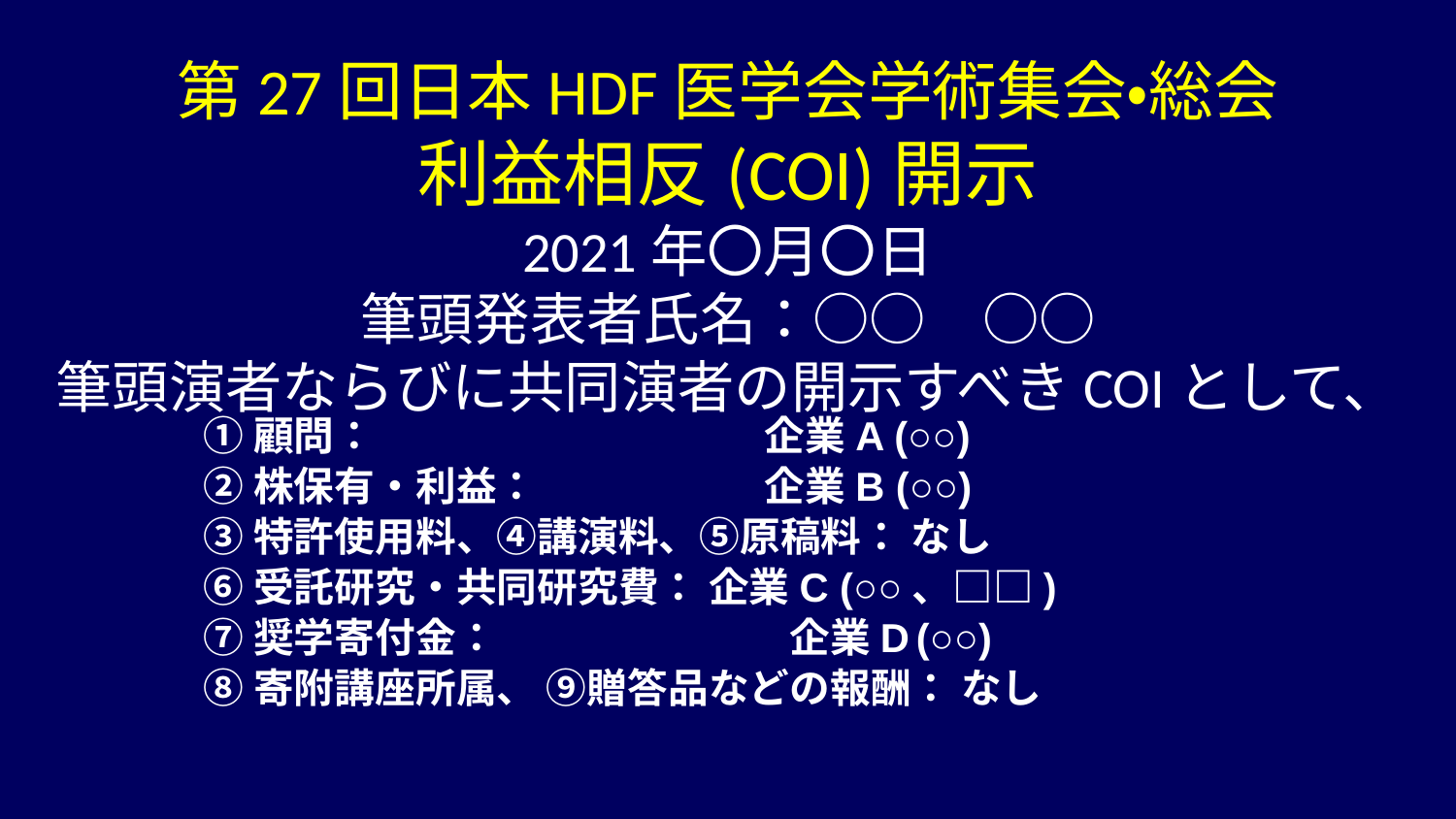

# 第27回日本HDF医学会学術集会・総会 利益相反(COI)開示 2021年〇月〇日 筆頭発表者氏名：○○　○○ 筆頭演者ならびに共同演者の開示すべきCOIとして、
①顧問：	　　 企業A (○○)
②株保有・利益：	　　 企業B (○○)
③特許使用料、④講演料、⑤原稿料： なし
⑥受託研究・共同研究費： 企業C (○○、□□)
⑦奨学寄付金：　　　　　　　 企業D (○○)
⑧寄附講座所属、 ⑨贈答品などの報酬： なし
　　　　　　　　　　　　　　　　　　　　　　　　　　　　　　　　　　　　　以上